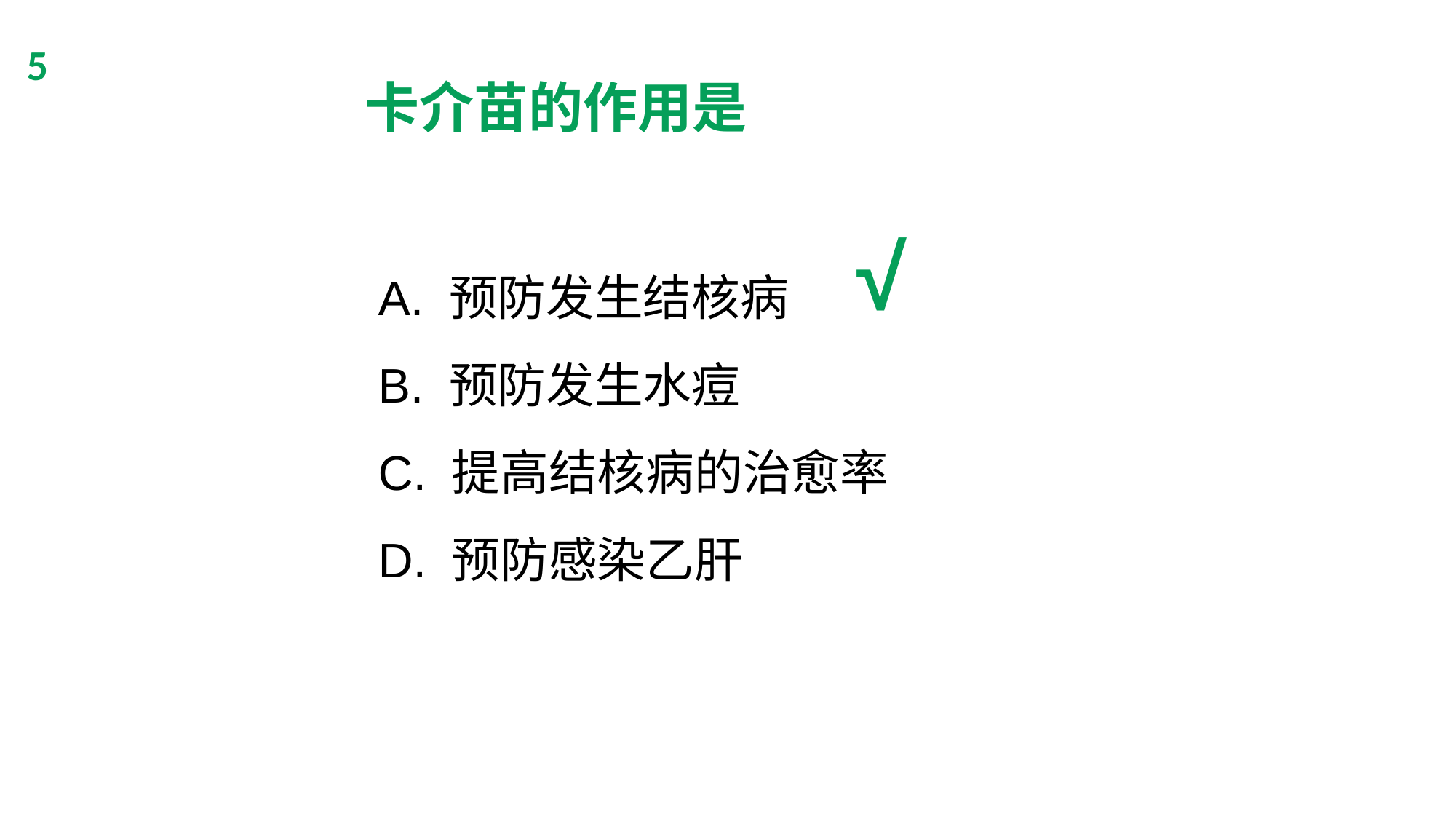

5
卡介苗的作用是
√
 A. 预防发生结核病
 B. 预防发生水痘
 C. 提高结核病的治愈率
 D. 预防感染乙肝